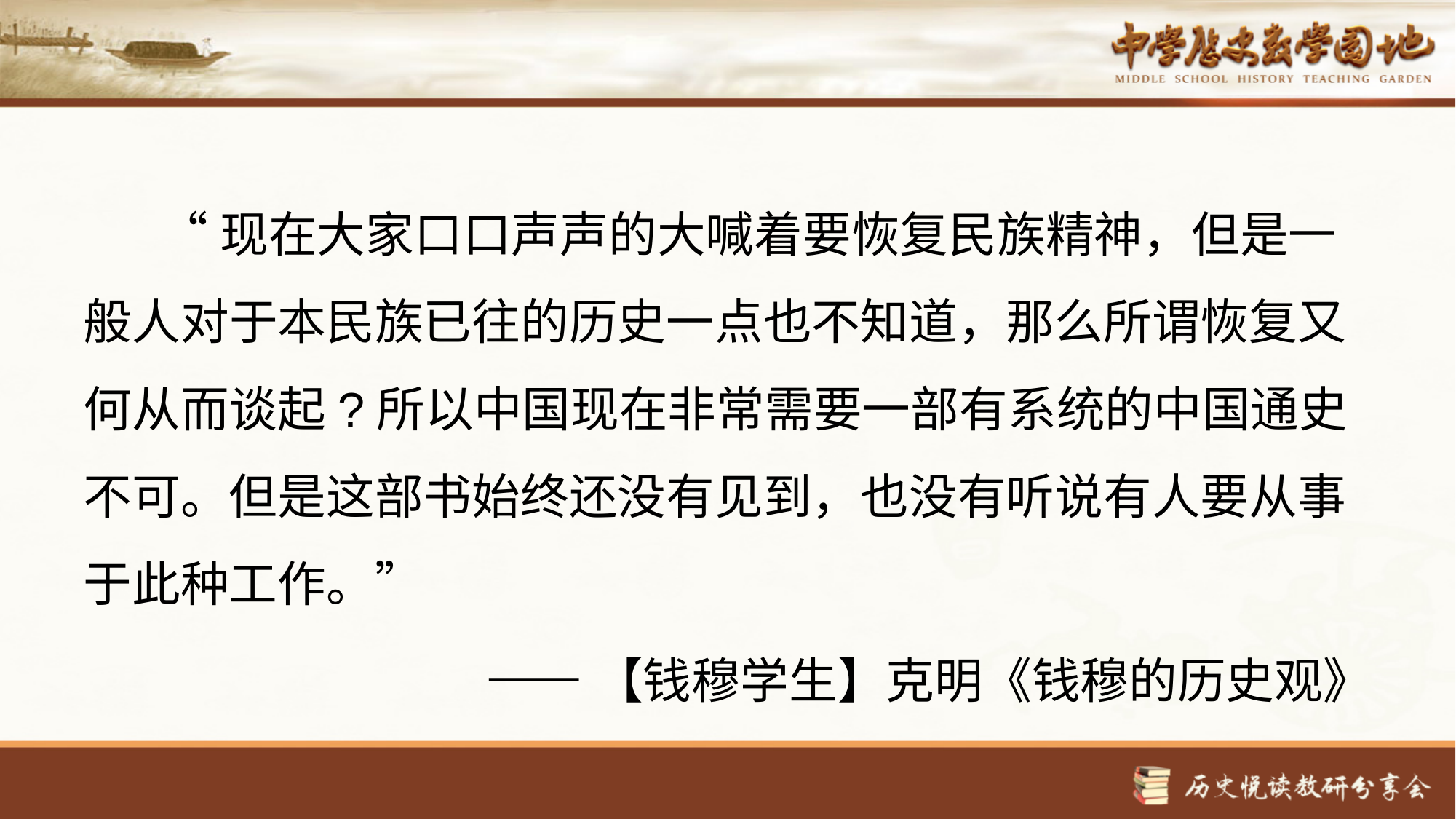

#
       “现在大家口口声声的大喊着要恢复民族精神，但是一般人对于本民族已往的历史一点也不知道，那么所谓恢复又何从而谈起?所以中国现在非常需要一部有系统的中国通史不可。但是这部书始终还没有见到，也没有听说有人要从事于此种工作。”
——【钱穆学生】克明《钱穆的历史观》